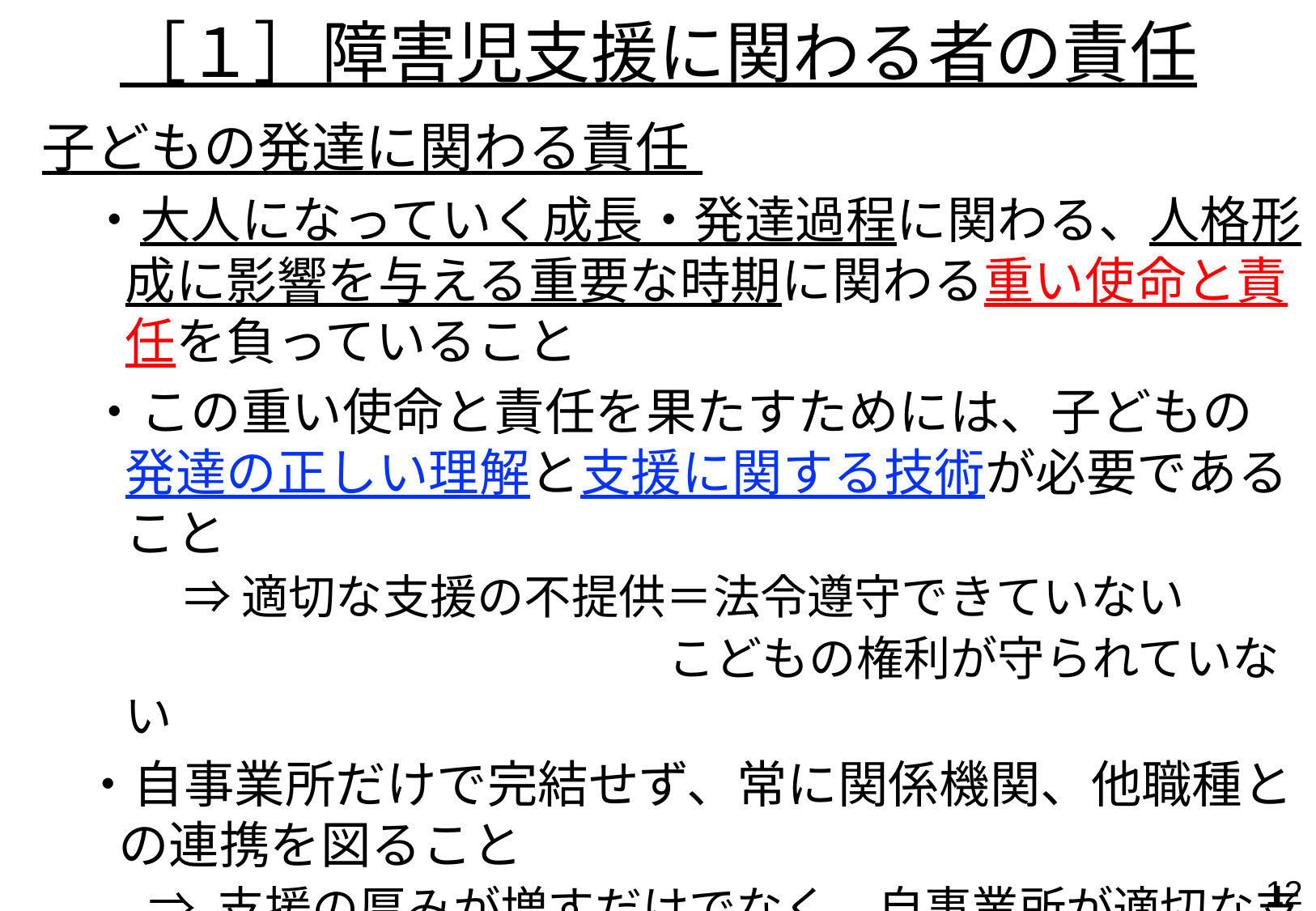

［１］障害児支援に関わる者の責任
子どもの発達に関わる責任
・大人になっていく成長・発達過程に関わる、人格形成に影響を与える重要な時期に関わる重い使命と責任を負っていること
・この重い使命と責任を果たすためには、子どもの発達の正しい理解と支援に関する技術が必要であること
　　⇒ 適切な支援の不提供＝法令遵守できていない
こどもの権利が守られていない
・自事業所だけで完結せず、常に関係機関、他職種との連携を図ること
⇒ 支援の厚みが増すだけでなく、自事業所が適切な支援を提供できているかについて他者の目が入ることになる

12